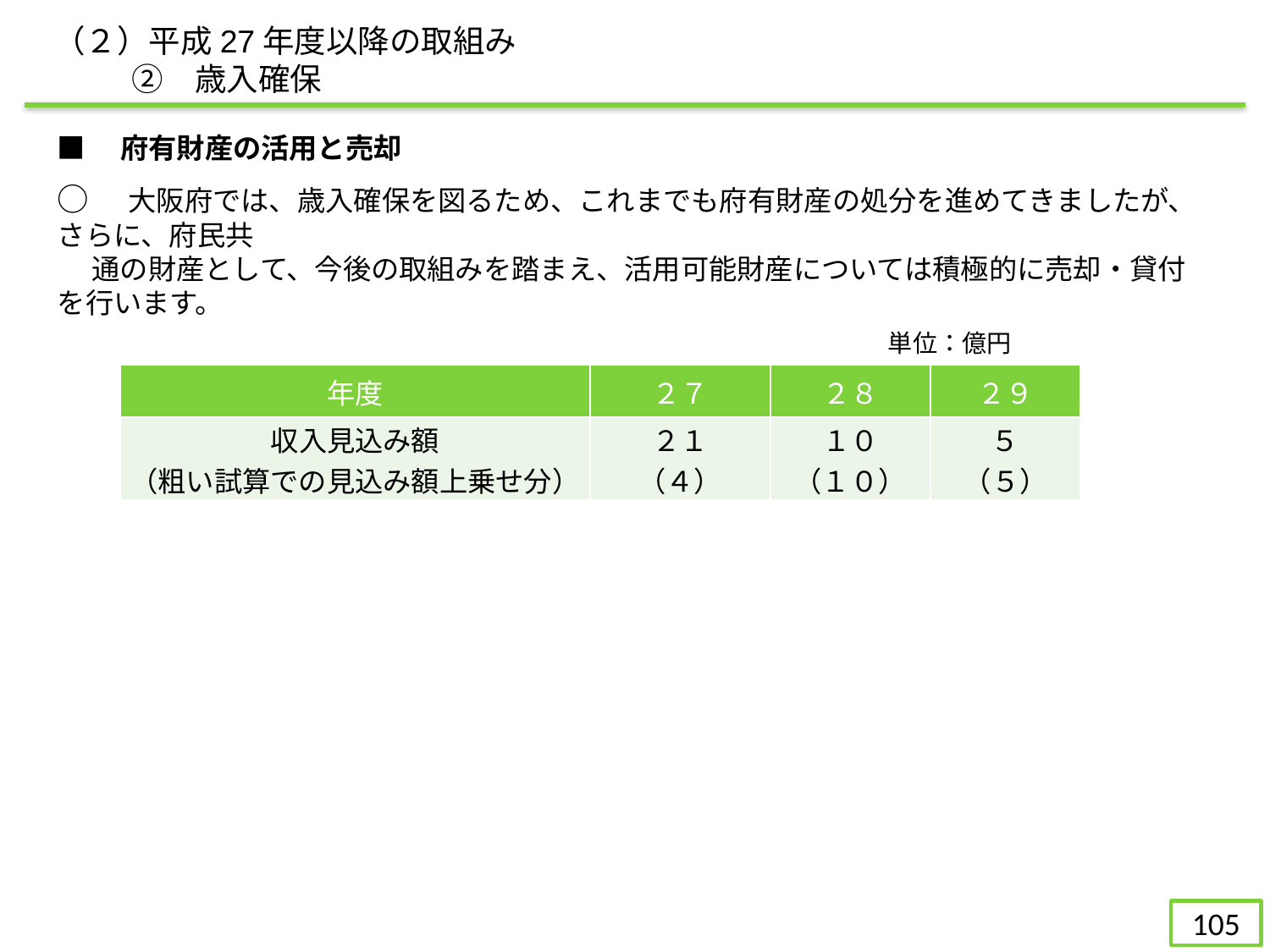

（２）平成27年度以降の取組み
　　  ②　歳入確保
■　府有財産の活用と売却
○　大阪府では、歳入確保を図るため、これまでも府有財産の処分を進めてきましたが、さらに、府民共
　 通の財産として、今後の取組みを踏まえ、活用可能財産については積極的に売却・貸付を行います。
単位：億円
| 年度 | ２７ | ２８ | ２９ |
| --- | --- | --- | --- |
| 収入見込み額 （粗い試算での見込み額上乗せ分） | ２１ （４） | １０ （１０） | ５ （５） |
105